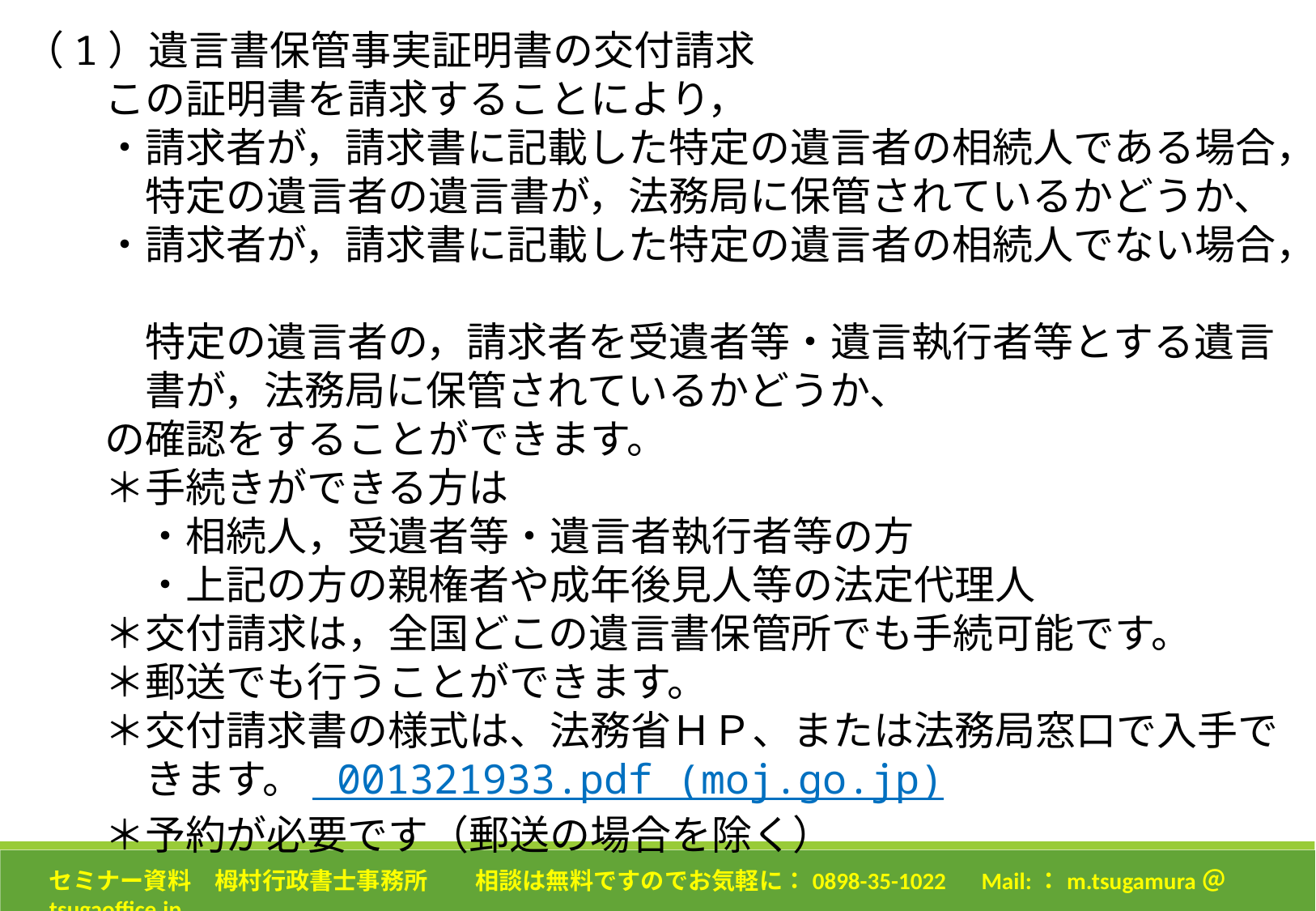

（1）遺言書保管事実証明書の交付請求
　　この証明書を請求することにより，
　　・請求者が，請求書に記載した特定の遺言者の相続人である場合，
　　　特定の遺言者の遺言書が，法務局に保管されているかどうか、
　　・請求者が，請求書に記載した特定の遺言者の相続人でない場合，
　　　特定の遺言者の，請求者を受遺者等・遺言執行者等とする遺言
　　　書が，法務局に保管されているかどうか、
　　の確認をすることができます。
　　＊手続きができる方は
　　　・相続人，受遺者等・遺言者執行者等の方
　　　・上記の方の親権者や成年後見人等の法定代理人
　　＊交付請求は，全国どこの遺言書保管所でも手続可能です。
　　＊郵送でも行うことができます。
　　＊交付請求書の様式は、法務省ＨＰ、または法務局窓口で入手で
　　　きます。 001321933.pdf (moj.go.jp)
　　＊予約が必要です（郵送の場合を除く）
セミナー資料　栂村行政書士事務所　　相談は無料ですのでお気軽に：0898-35-1022　Mail:：m.tsugamura＠tsugaoffice.jp